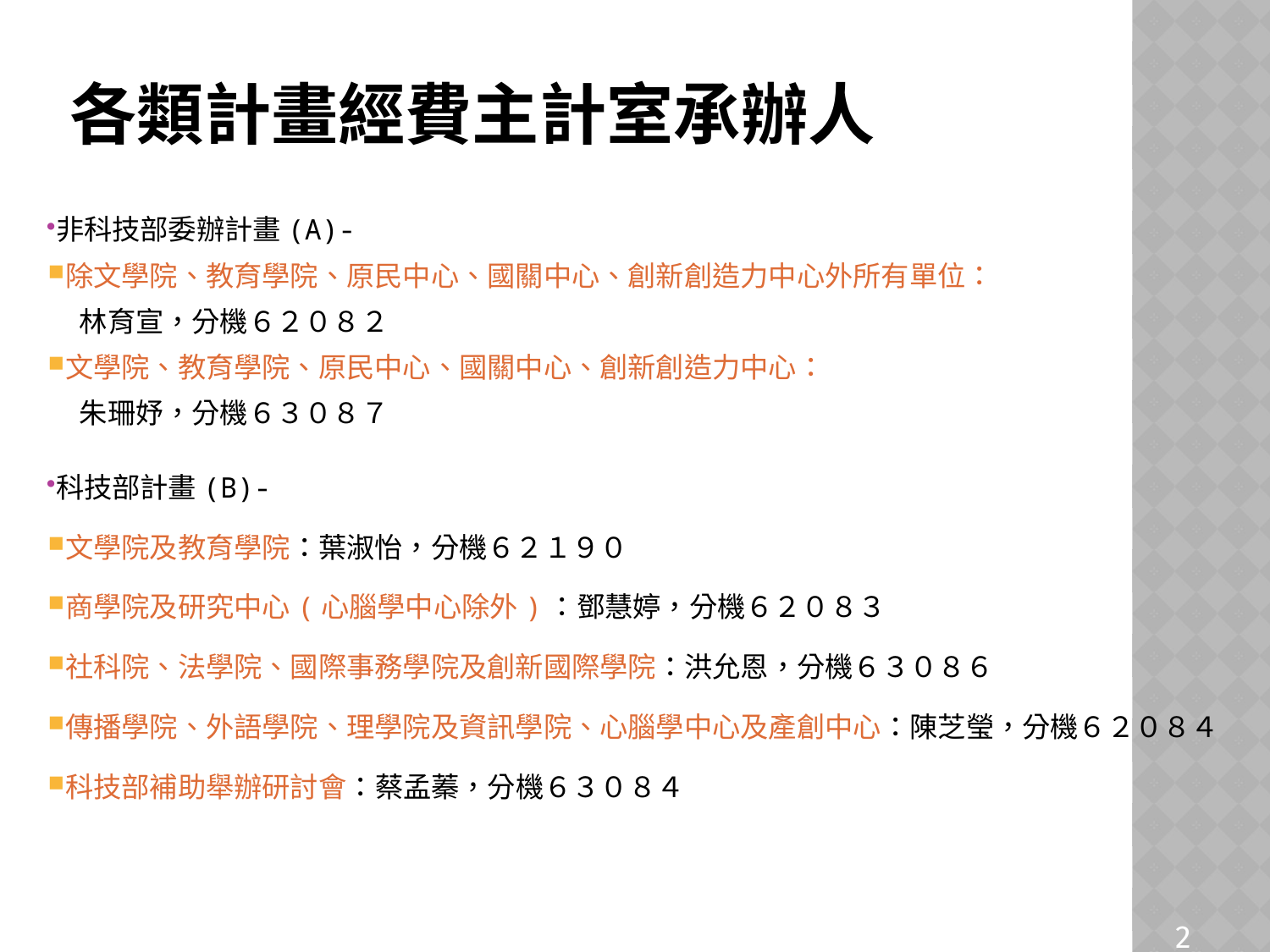

# 各類計畫經費主計室承辦人
非科技部委辦計畫(A)-
除文學院、教育學院、原民中心、國關中心、創新創造力中心外所有單位：
    林育宣，分機６２０８２
文學院、教育學院、原民中心、國關中心、創新創造力中心：
    朱珊妤，分機６３０８７
科技部計畫(B)-
文學院及教育學院：葉淑怡，分機６２１９０
商學院及研究中心(心腦學中心除外)：鄧慧婷，分機６２０８３
社科院、法學院、國際事務學院及創新國際學院：洪允恩，分機６３０８６
傳播學院、外語學院、理學院及資訊學院、心腦學中心及產創中心：陳芝瑩，分機６２０８４
科技部補助舉辦研討會：蔡孟蓁，分機６３０８４
2